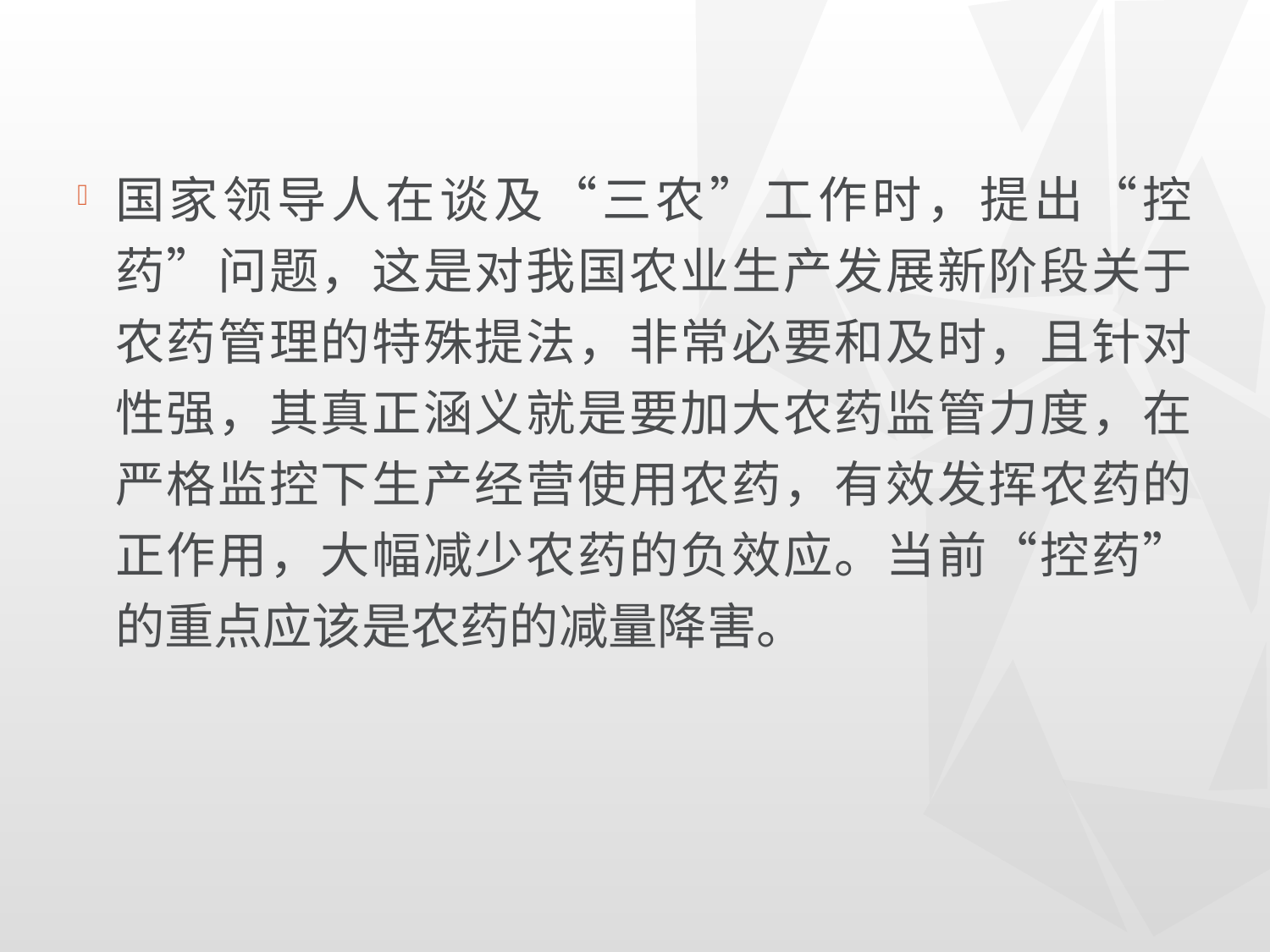

国家领导人在谈及“三农”工作时，提出“控药”问题，这是对我国农业生产发展新阶段关于农药管理的特殊提法，非常必要和及时，且针对性强，其真正涵义就是要加大农药监管力度，在严格监控下生产经营使用农药，有效发挥农药的正作用，大幅减少农药的负效应。当前“控药”的重点应该是农药的减量降害。